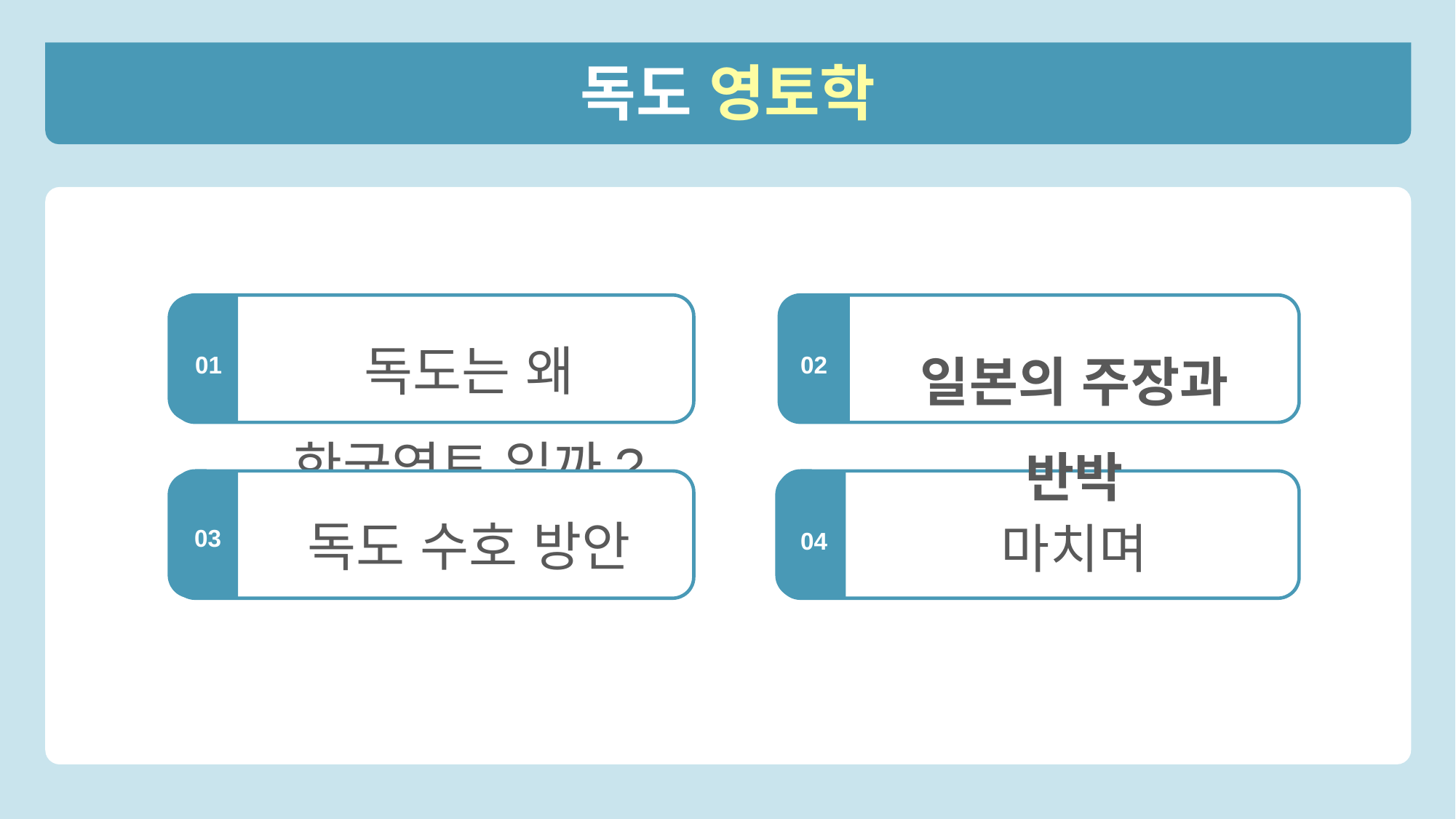

독도 영토학

독도는 왜 한국영토 일까?
일본의 주장과 반박

01
02

독도 수호 방안
마치며

03
04